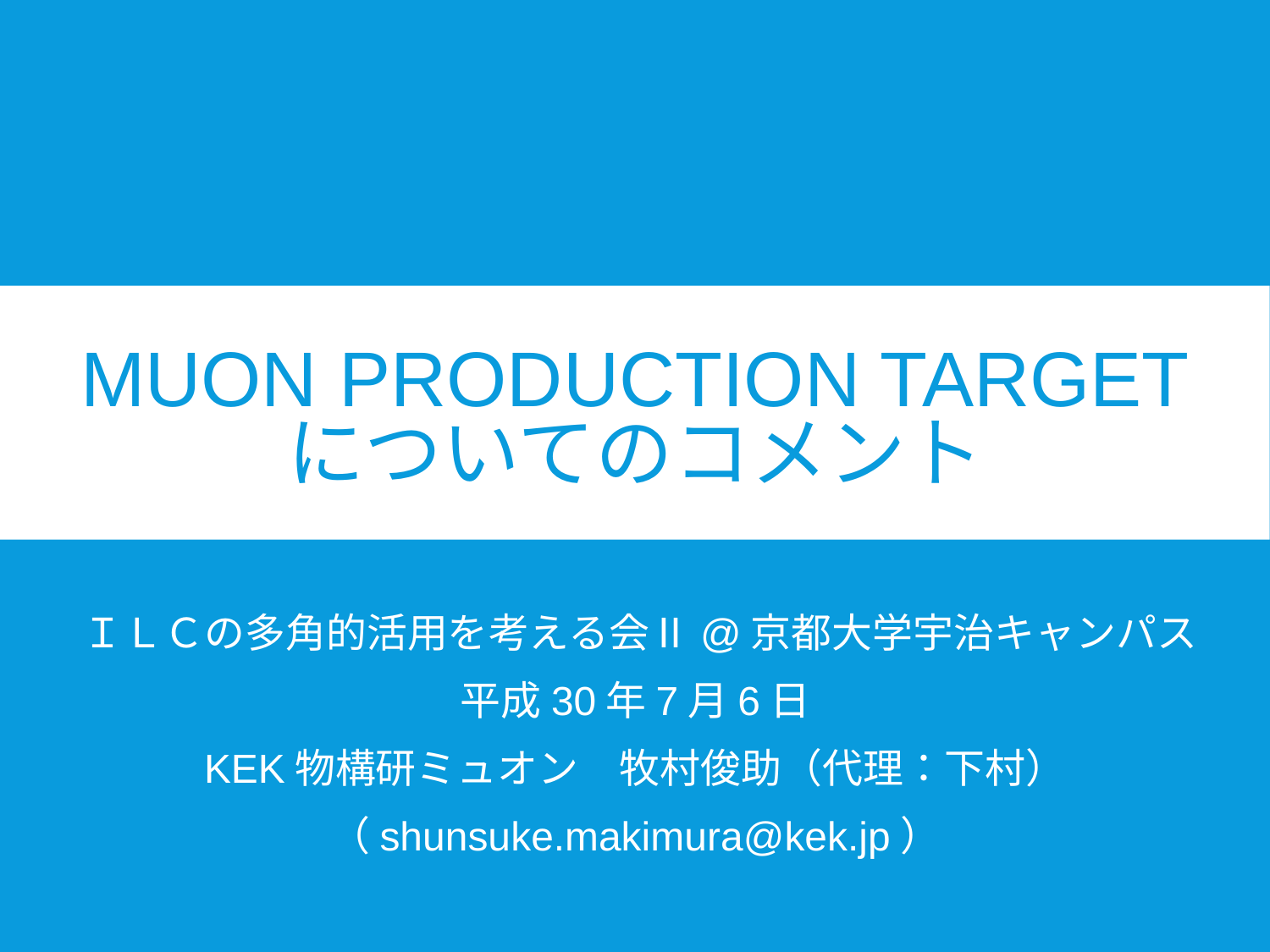

# muon production target についてのコメント
 ＩＬＣの多角的活用を考える会Ⅱ@京都大学宇治キャンパス
平成30年7月6日
KEK物構研ミュオン　牧村俊助（代理：下村）
（shunsuke.makimura@kek.jp）